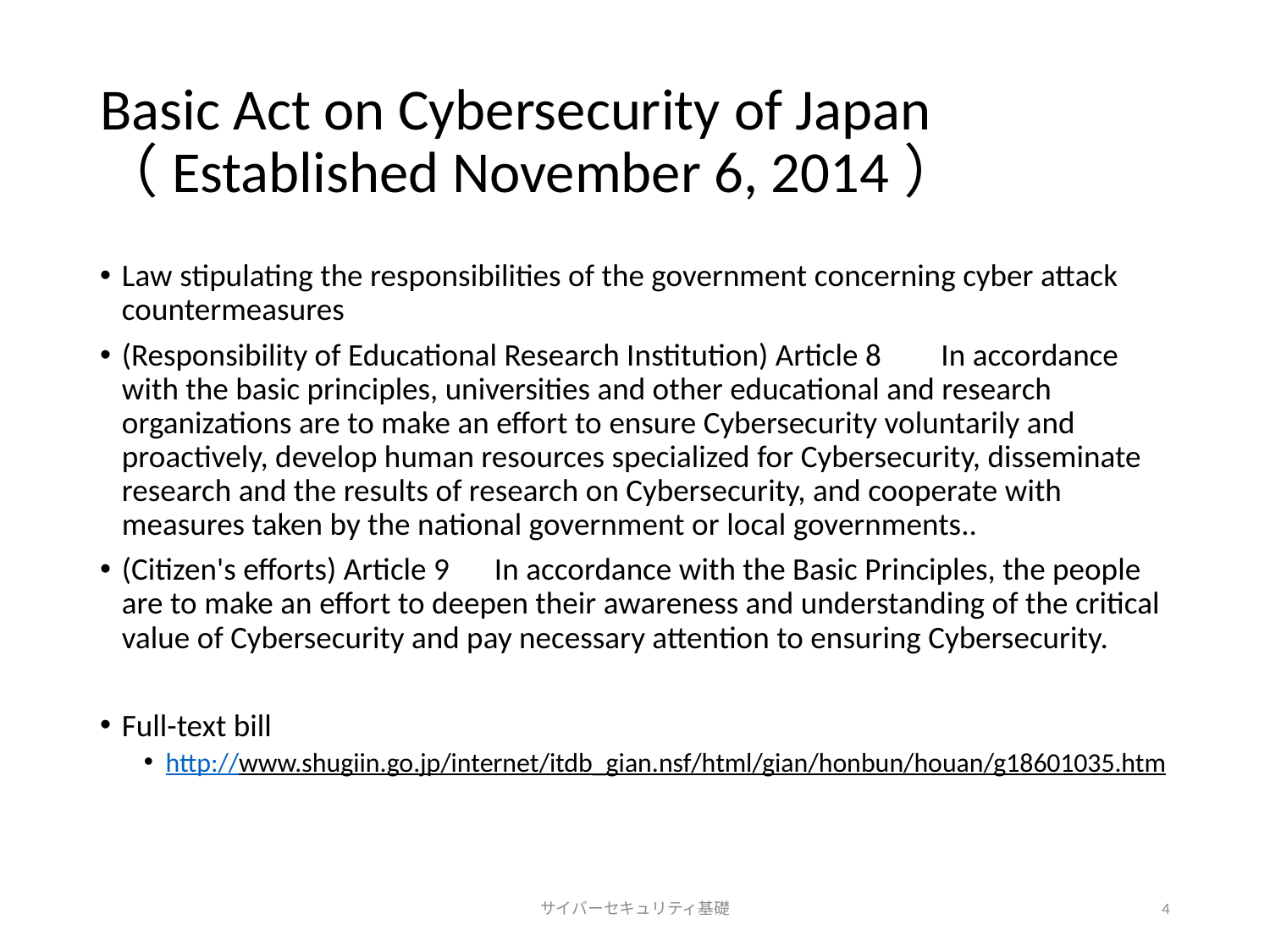

# Basic Act on Cybersecurity of Japan （Established November 6, 2014）
Law stipulating the responsibilities of the government concerning cyber attack countermeasures
(Responsibility of Educational Research Institution) Article 8 　 In accordance with the basic principles, universities and other educational and research organizations are to make an effort to ensure Cybersecurity voluntarily and proactively, develop human resources specialized for Cybersecurity, disseminate research and the results of research on Cybersecurity, and cooperate with measures taken by the national government or local governments..
(Citizen's efforts) Article 9　In accordance with the Basic Principles, the people are to make an effort to deepen their awareness and understanding of the critical value of Cybersecurity and pay necessary attention to ensuring Cybersecurity.

Full-text bill
http://www.shugiin.go.jp/internet/itdb_gian.nsf/html/gian/honbun/houan/g18601035.htm
サイバーセキュリティ基礎
4